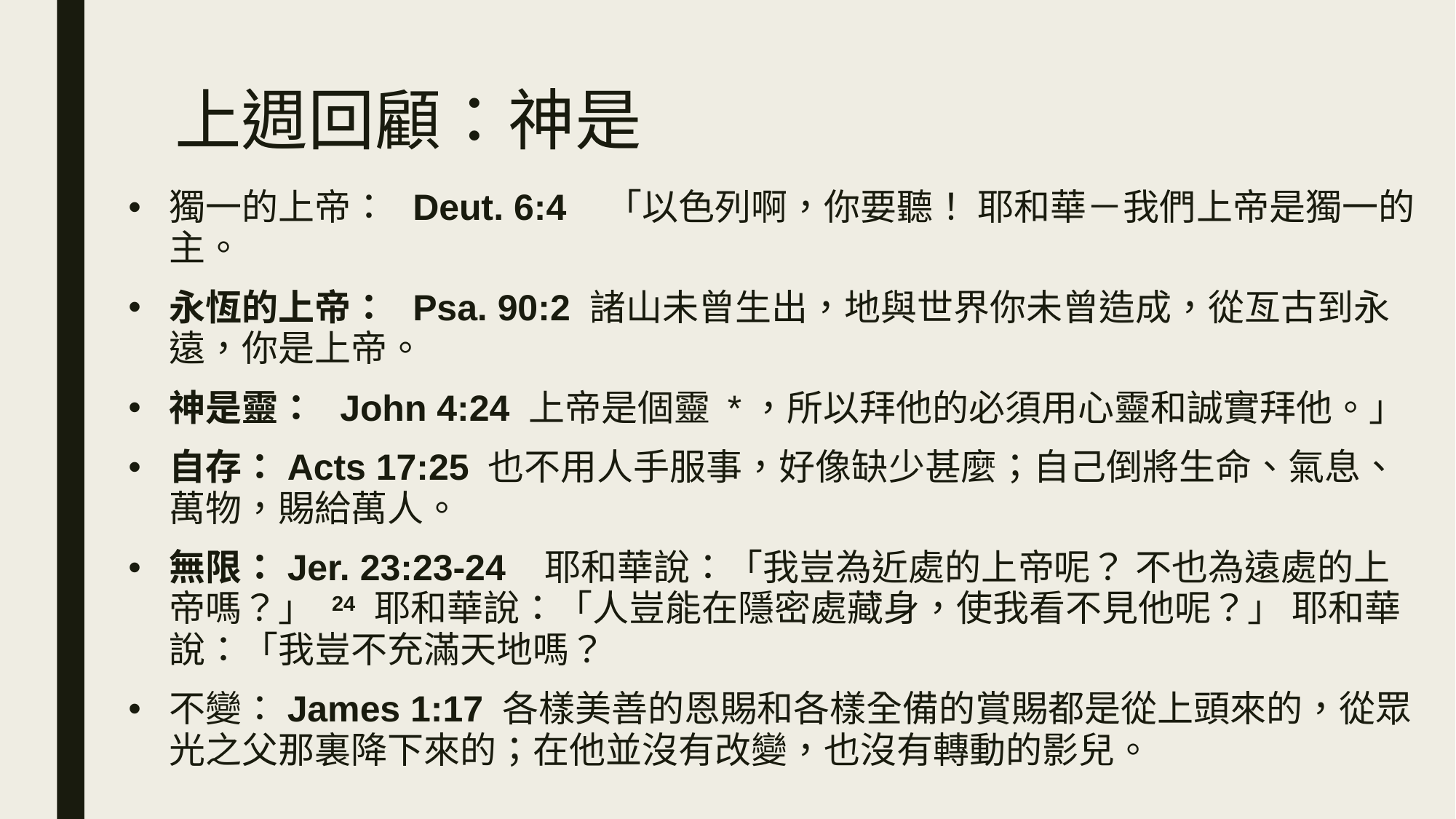

# 上週回顧：神是
獨一的上帝：  Deut. 6:4   「以色列啊，你要聽！ 耶和華－我們上帝是獨一的主。
永恆的上帝：  Psa. 90:2 諸山未曾生出，地與世界你未曾造成，從亙古到永遠，你是上帝。
神是靈：  John 4:24 上帝是個靈 *，所以拜他的必須用心靈和誠實拜他。」
自存：Acts 17:25 也不用人手服事，好像缺少甚麼；自己倒將生命、氣息、萬物，賜給萬人。
無限：Jer. 23:23-24   耶和華說：「我豈為近處的上帝呢？ 不也為遠處的上帝嗎？」 24 耶和華說：「人豈能在隱密處藏身，使我看不見他呢？」 耶和華說：「我豈不充滿天地嗎？
不變：James 1:17 各樣美善的恩賜和各樣全備的賞賜都是從上頭來的，從眾光之父那裏降下來的；在他並沒有改變，也沒有轉動的影兒。